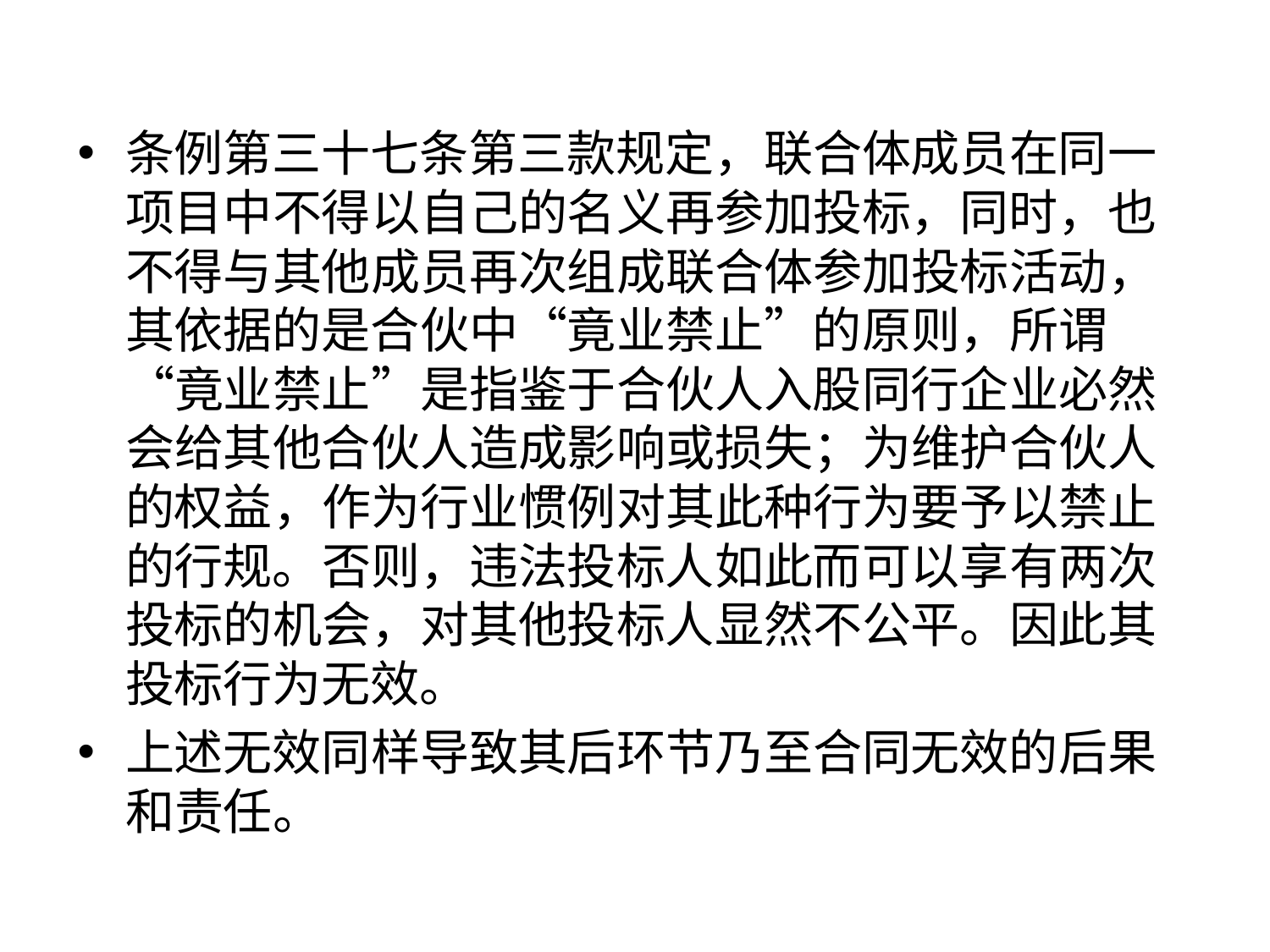

条例第三十七条第三款规定，联合体成员在同一项目中不得以自己的名义再参加投标，同时，也不得与其他成员再次组成联合体参加投标活动，其依据的是合伙中“竟业禁止”的原则，所谓“竟业禁止”是指鉴于合伙人入股同行企业必然会给其他合伙人造成影响或损失；为维护合伙人的权益，作为行业惯例对其此种行为要予以禁止的行规。否则，违法投标人如此而可以享有两次投标的机会，对其他投标人显然不公平。因此其投标行为无效。
上述无效同样导致其后环节乃至合同无效的后果和责任。